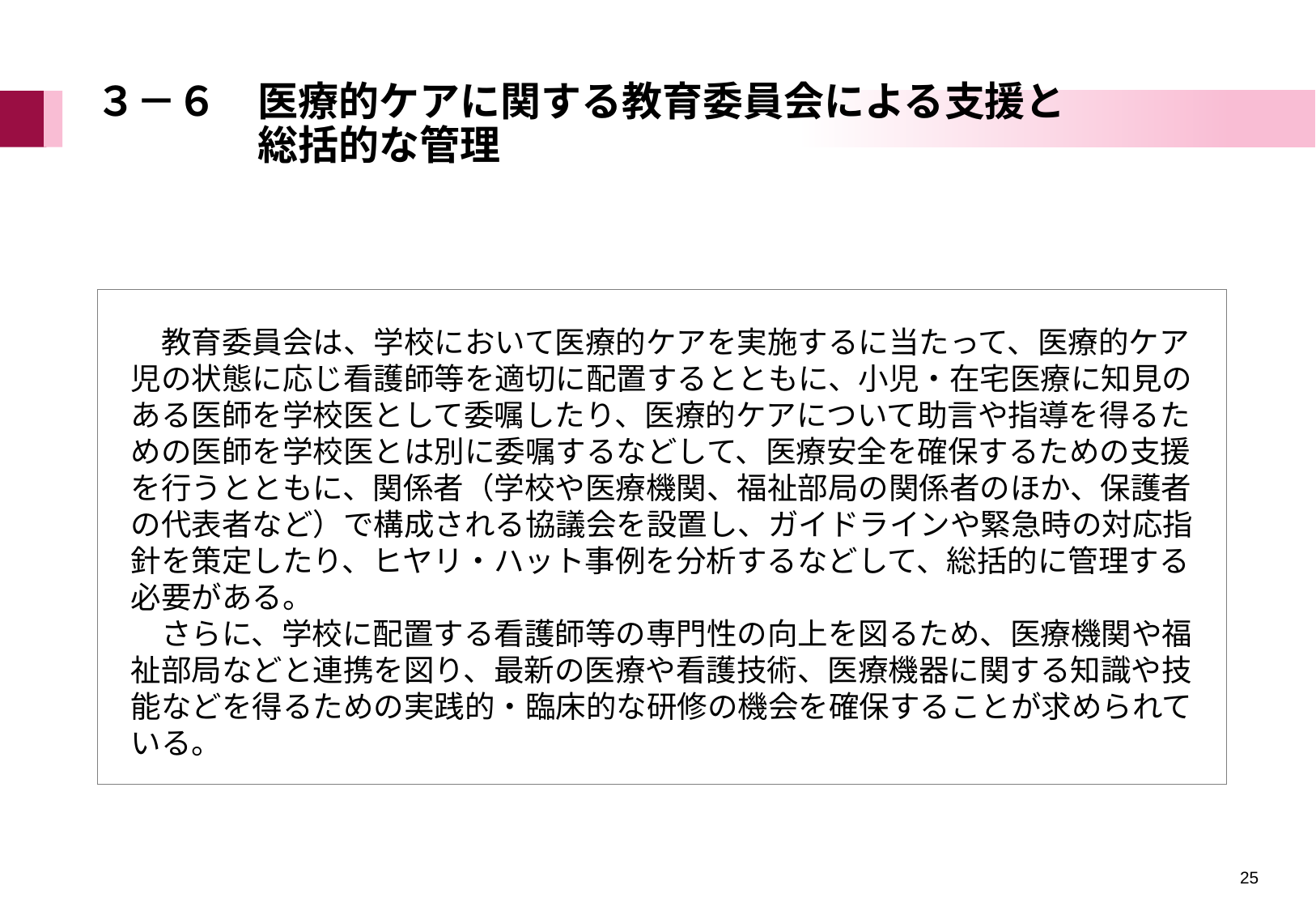

# ３－６　医療的ケアに関する教育委員会による支援と 　　　　総括的な管理
　教育委員会は、学校において医療的ケアを実施するに当たって、医療的ケア児の状態に応じ看護師等を適切に配置するとともに、小児・在宅医療に知見のある医師を学校医として委嘱したり、医療的ケアについて助言や指導を得るための医師を学校医とは別に委嘱するなどして、医療安全を確保するための支援を行うとともに、関係者（学校や医療機関、福祉部局の関係者のほか、保護者の代表者など）で構成される協議会を設置し、ガイドラインや緊急時の対応指針を策定したり、ヒヤリ・ハット事例を分析するなどして、総括的に管理する必要がある。
　さらに、学校に配置する看護師等の専門性の向上を図るため、医療機関や福祉部局などと連携を図り、最新の医療や看護技術、医療機器に関する知識や技能などを得るための実践的・臨床的な研修の機会を確保することが求められている。
25